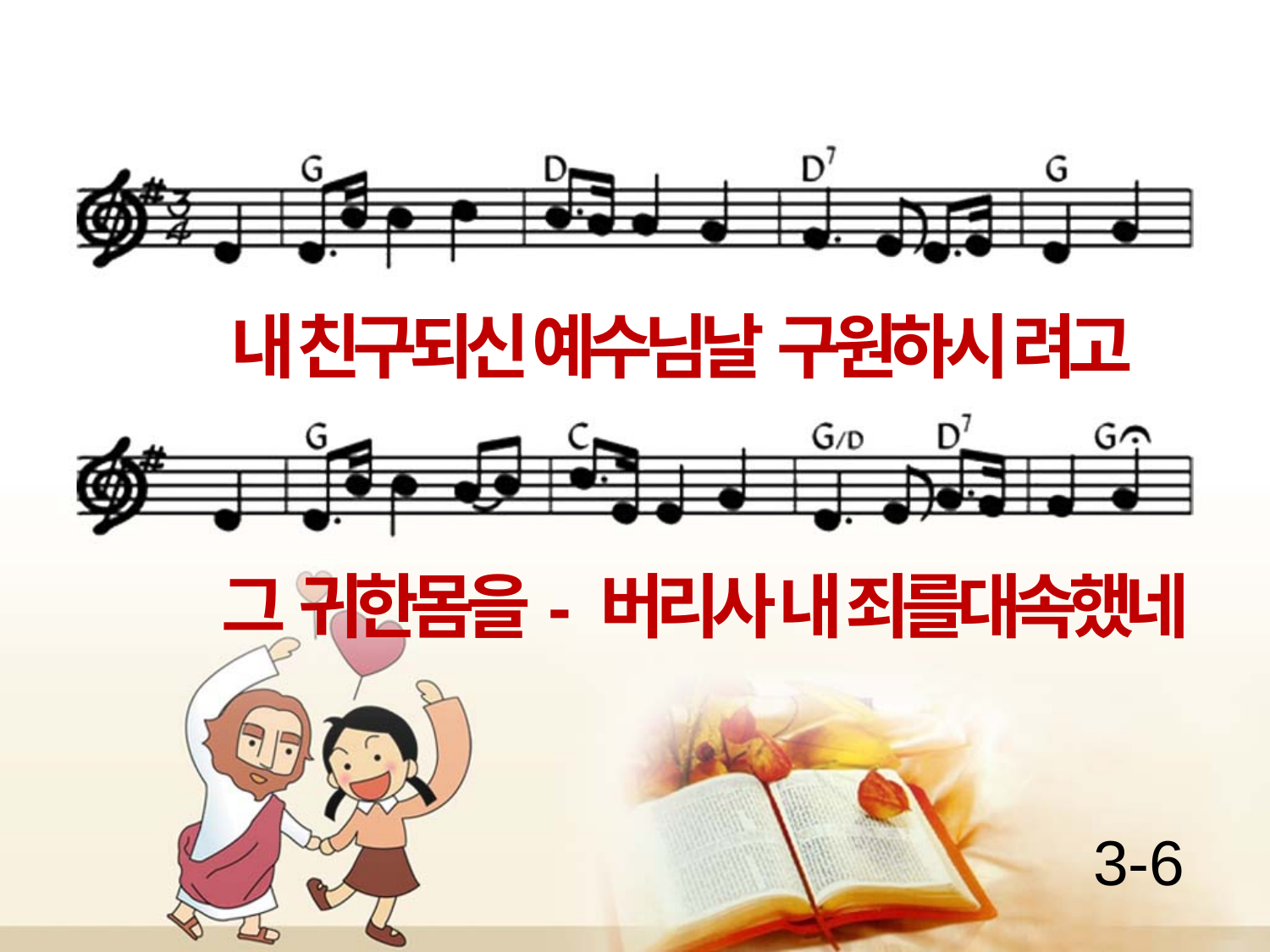

내 친구되신 예수님날  구원하시 려고
그  귀한몸을- 버리사 내 죄를대속했네
3-6